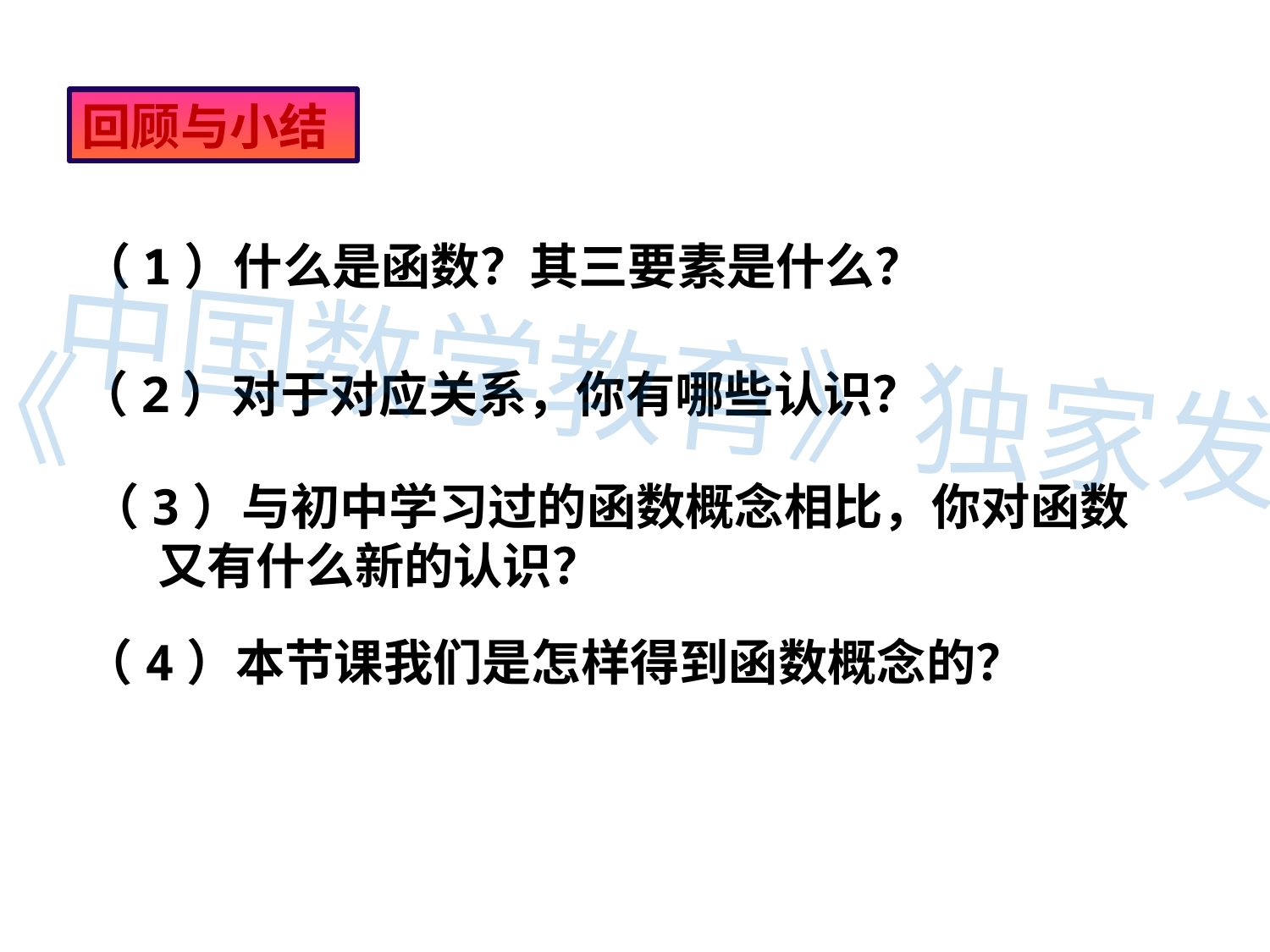

回顾与小结
（1）什么是函数？其三要素是什么？
（2）对于对应关系，你有哪些认识？
《中国数学教育》独家发布
（3）与初中学习过的函数概念相比，你对函数
     又有什么新的认识？
（4）本节课我们是怎样得到函数概念的？